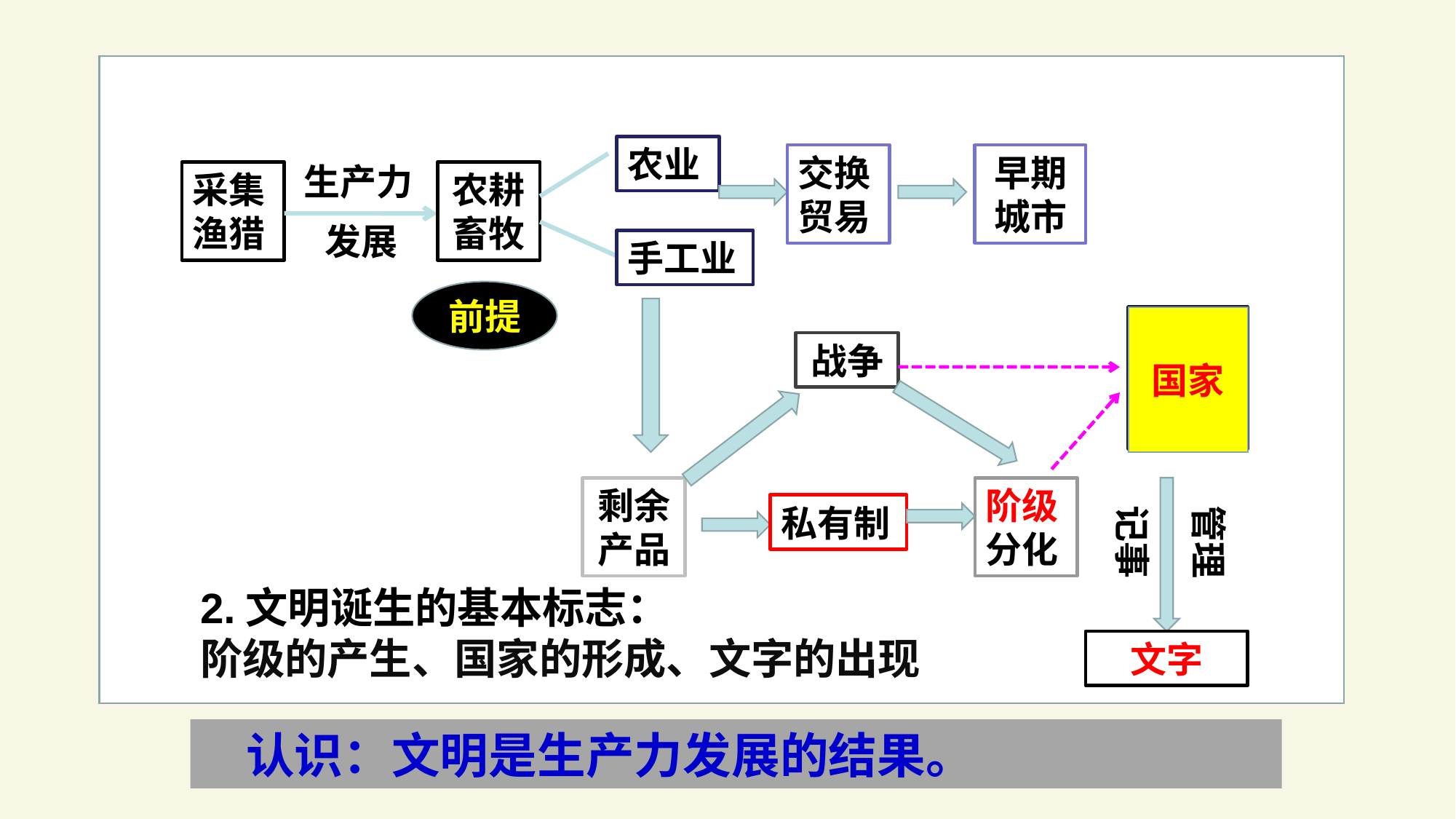

农业
交换
贸易
早期城市
生产力
采集
渔猎
农耕畜牧

发展
手工业
前提

政府
军队
监狱
国家
战争

剩余
产品
阶级
分化

私有制
记事
管理

2.文明诞生的基本标志：
阶级的产生、国家的形成、文字的出现
文字
   认识：文明是生产力发展的结果。